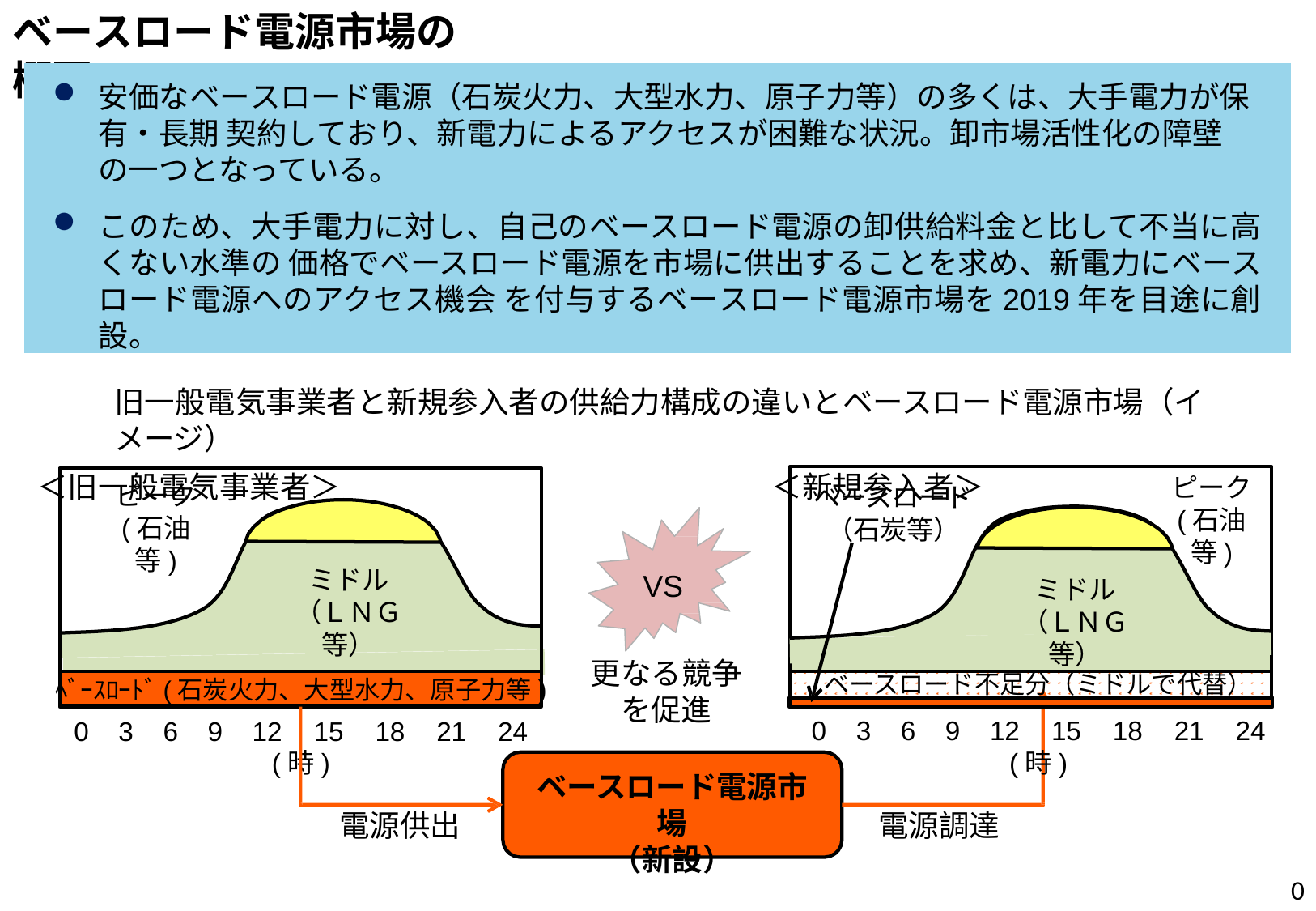

# ベースロード電源市場の概要
安価なベースロード電源（石炭火力、大型水力、原子力等）の多くは、大手電力が保有・長期 契約しており、新電力によるアクセスが困難な状況。卸市場活性化の障壁の一つとなっている。
このため、大手電力に対し、自己のベースロード電源の卸供給料金と比して不当に高くない水準の 価格でベースロード電源を市場に供出することを求め、新電力にベースロード電源へのアクセス機会 を付与するベースロード電源市場を2019年を目途に創設。
旧一般電気事業者と新規参入者の供給力構成の違いとベースロード電源市場（イメージ）
＜旧一般電気事業者＞	＜新規参入者＞

ピーク
(石油等)
ピーク
(石油等)
ベースロード
（石炭等）

ミドル
（ＬＮＧ等）
VS
ミドル
（ＬＮＧ等）

ベースロード不足分（ミドルで代替）
0	3	6	9	12	15	18	21	24(時)
更なる競争
を促進
ﾍﾞｰｽﾛｰﾄﾞ(石炭火力、大型水力、原子力等)
0	3	6	9	12	15	18	21	24(時)

ベースロード電源市場
（新設）
電源供出
電源調達
0